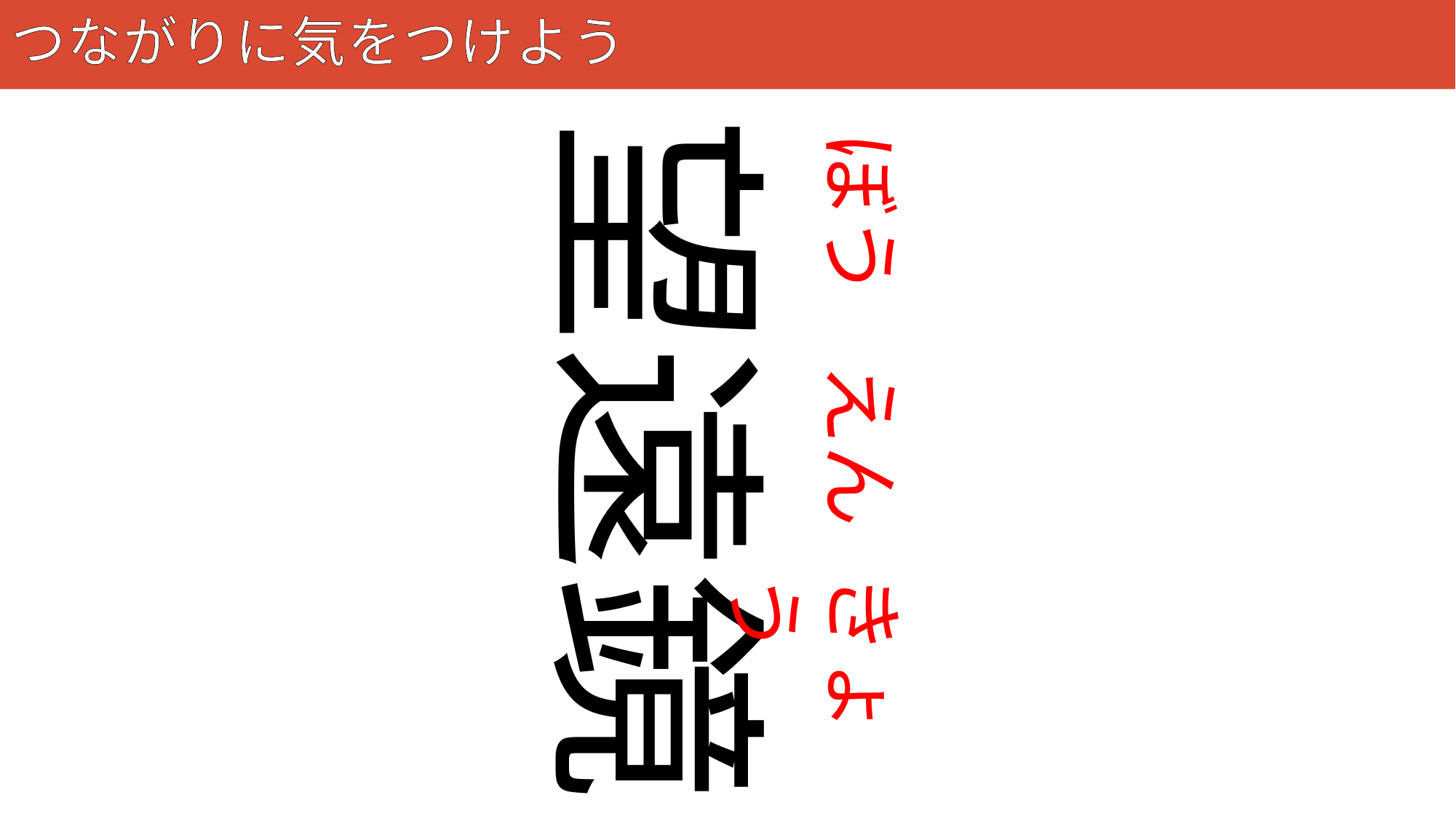

# つながりに気をつけよう
95
望遠鏡
ぼう
えん
きょう